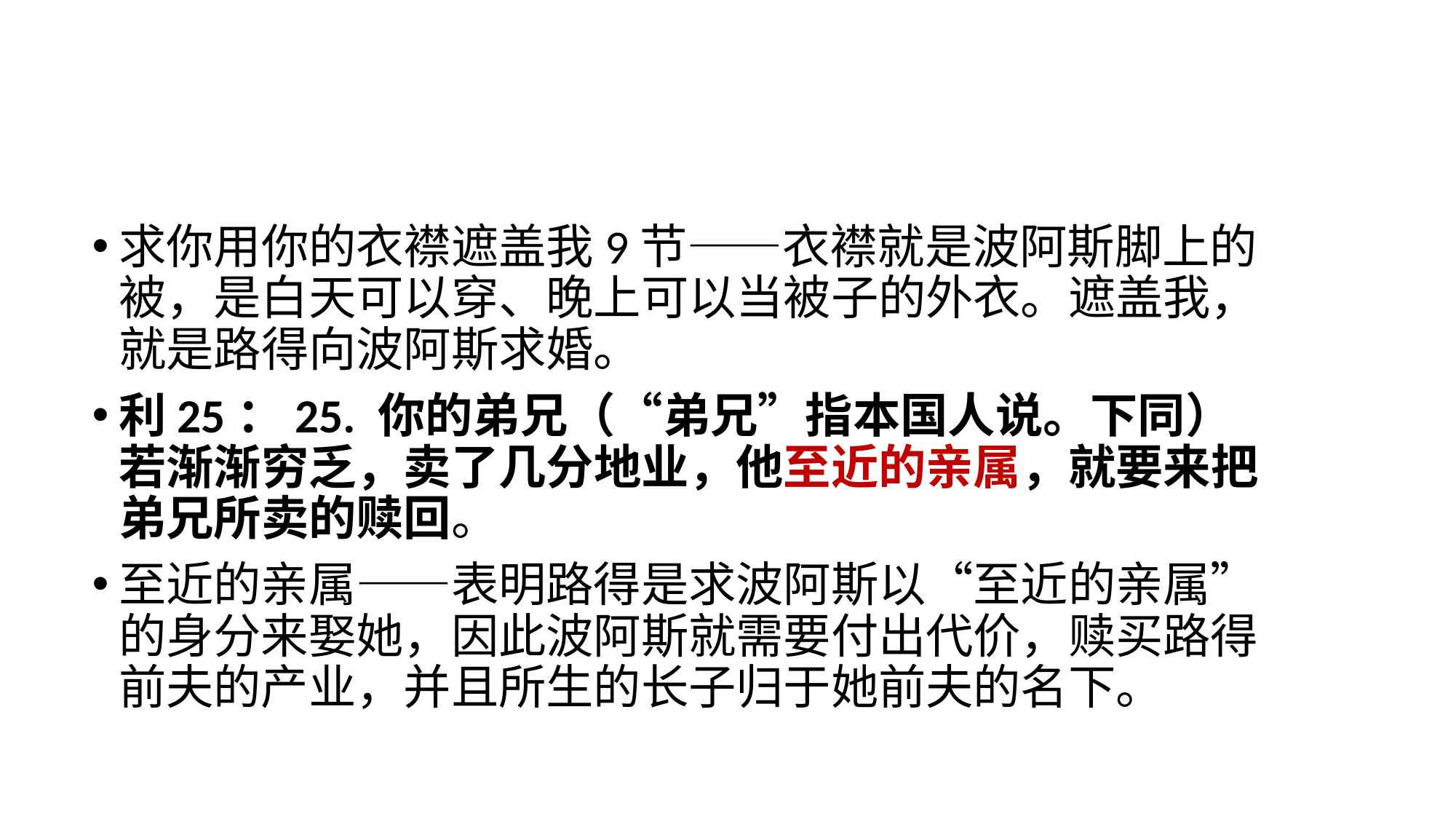

求你用你的衣襟遮盖我9节——衣襟就是波阿斯脚上的被，是白天可以穿、晚上可以当被子的外衣。遮盖我，就是路得向波阿斯求婚。
利25：25. 你的弟兄（“弟兄”指本国人说。下同）若渐渐穷乏，卖了几分地业，他至近的亲属，就要来把弟兄所卖的赎回。
至近的亲属——表明路得是求波阿斯以“至近的亲属”的身分来娶她，因此波阿斯就需要付出代价，赎买路得前夫的产业，并且所生的长子归于她前夫的名下。